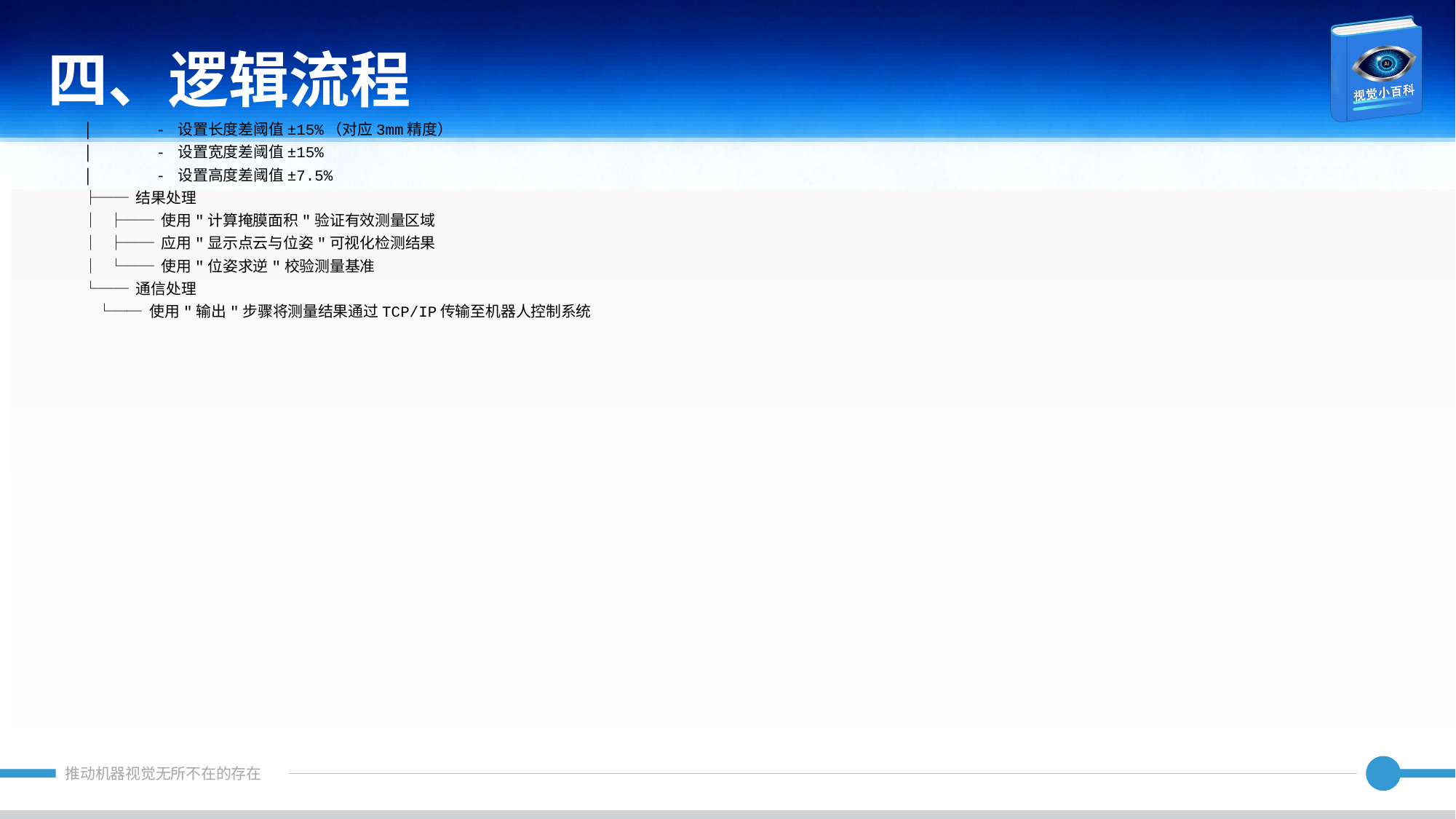

四、逻辑流程

│       - 设置长度差阈值±15%（对应3mm精度）
│       - 设置宽度差阈值±15%
│       - 设置高度差阈值±7.5%
├── 结果处理
│   ├── 使用"计算掩膜面积"验证有效测量区域
│   ├── 应用"显示点云与位姿"可视化检测结果
│   └── 使用"位姿求逆"校验测量基准
└── 通信处理
    └── 使用"输出"步骤将测量结果通过TCP/IP传输至机器人控制系统
9